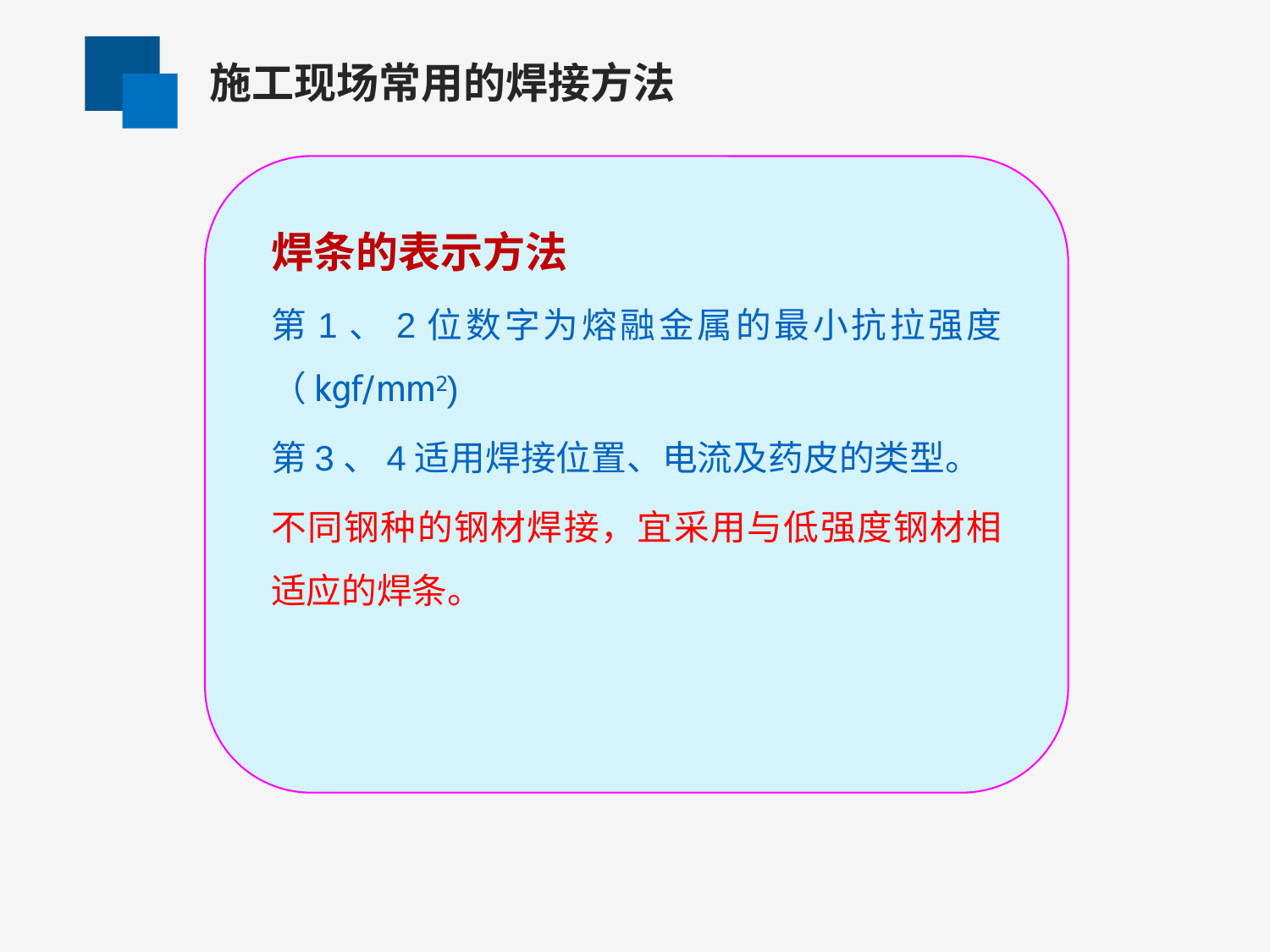

施工现场常用的焊接方法
焊条的表示方法
第1、2位数字为熔融金属的最小抗拉强度（kgf/mm2)
第3、4适用焊接位置、电流及药皮的类型。
不同钢种的钢材焊接，宜采用与低强度钢材相适应的焊条。